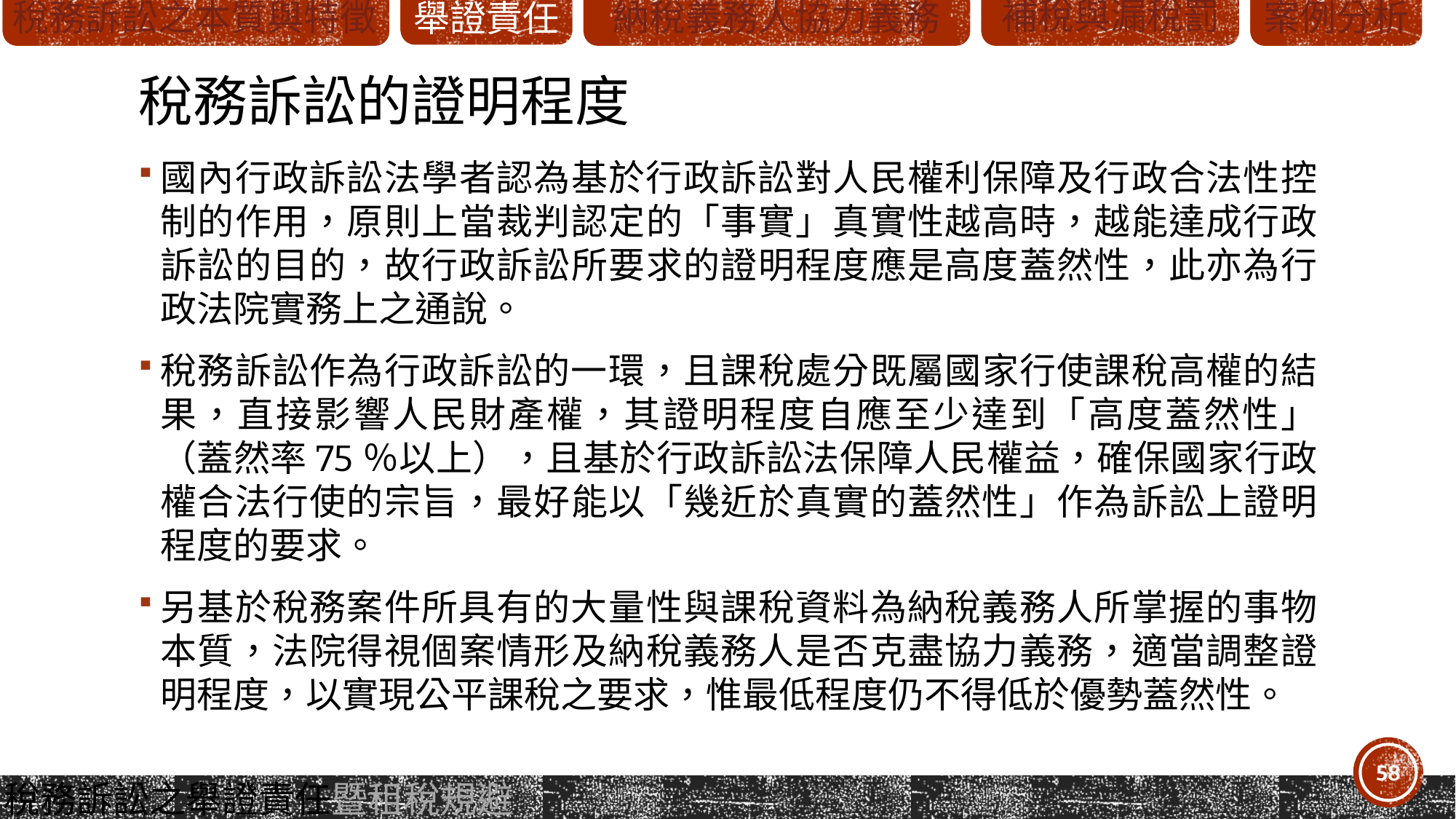

# 稅務訴訟的證明程度
國內行政訴訟法學者認為基於行政訴訟對人民權利保障及行政合法性控制的作用，原則上當裁判認定的「事實」真實性越高時，越能達成行政訴訟的目的，故行政訴訟所要求的證明程度應是高度蓋然性，此亦為行政法院實務上之通說。
稅務訴訟作為行政訴訟的一環，且課稅處分既屬國家行使課稅高權的結果，直接影響人民財產權，其證明程度自應至少達到「高度蓋然性」（蓋然率75％以上），且基於行政訴訟法保障人民權益，確保國家行政權合法行使的宗旨，最好能以「幾近於真實的蓋然性」作為訴訟上證明程度的要求。
另基於稅務案件所具有的大量性與課稅資料為納稅義務人所掌握的事物本質，法院得視個案情形及納稅義務人是否克盡協力義務，適當調整證明程度，以實現公平課稅之要求，惟最低程度仍不得低於優勢蓋然性。

58